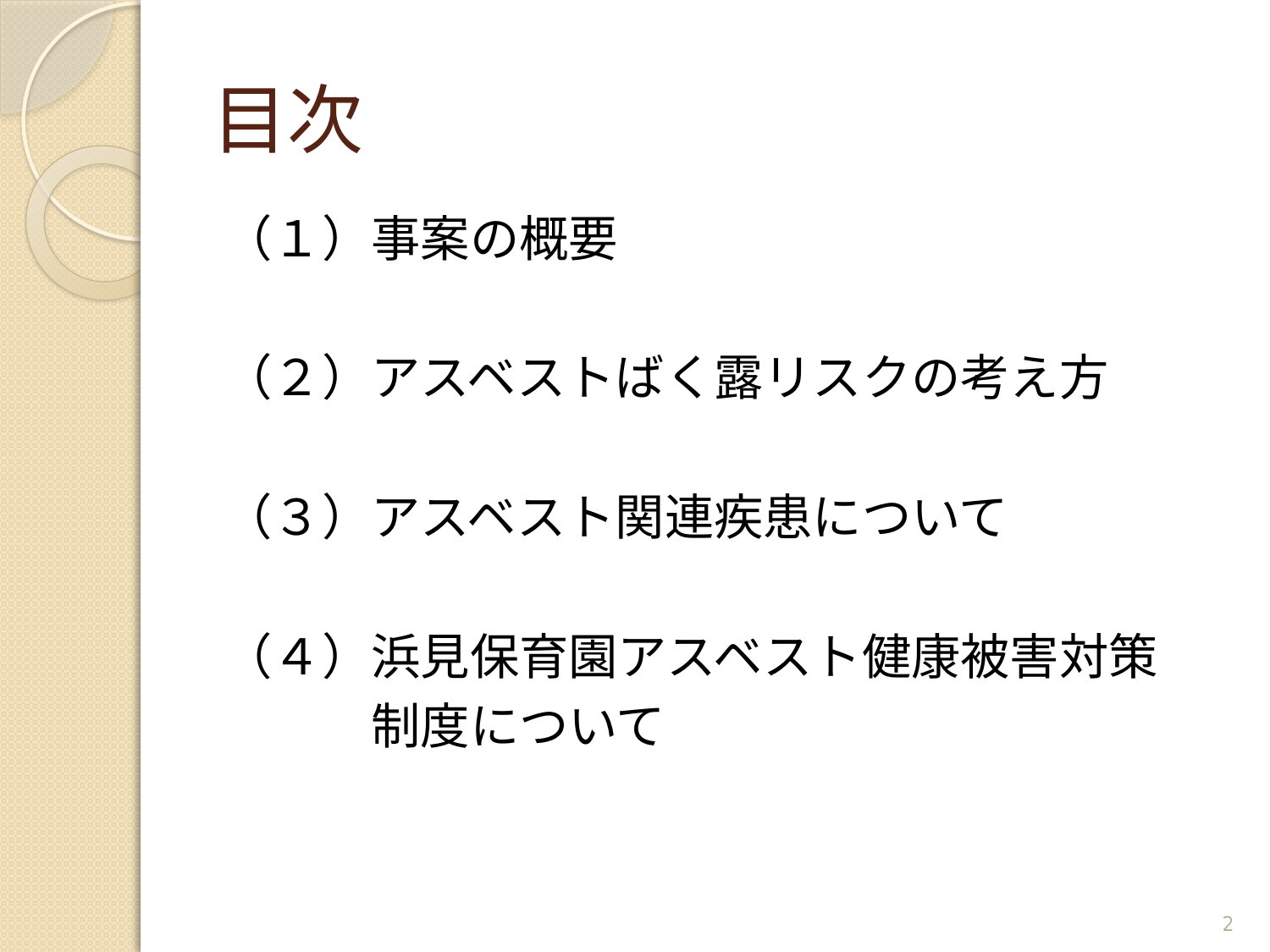

# 目次
（１）事案の概要

（２）アスベストばく露リスクの考え方

（３）アスベスト関連疾患について

（４）浜見保育園アスベスト健康被害対策
　　　制度について
2